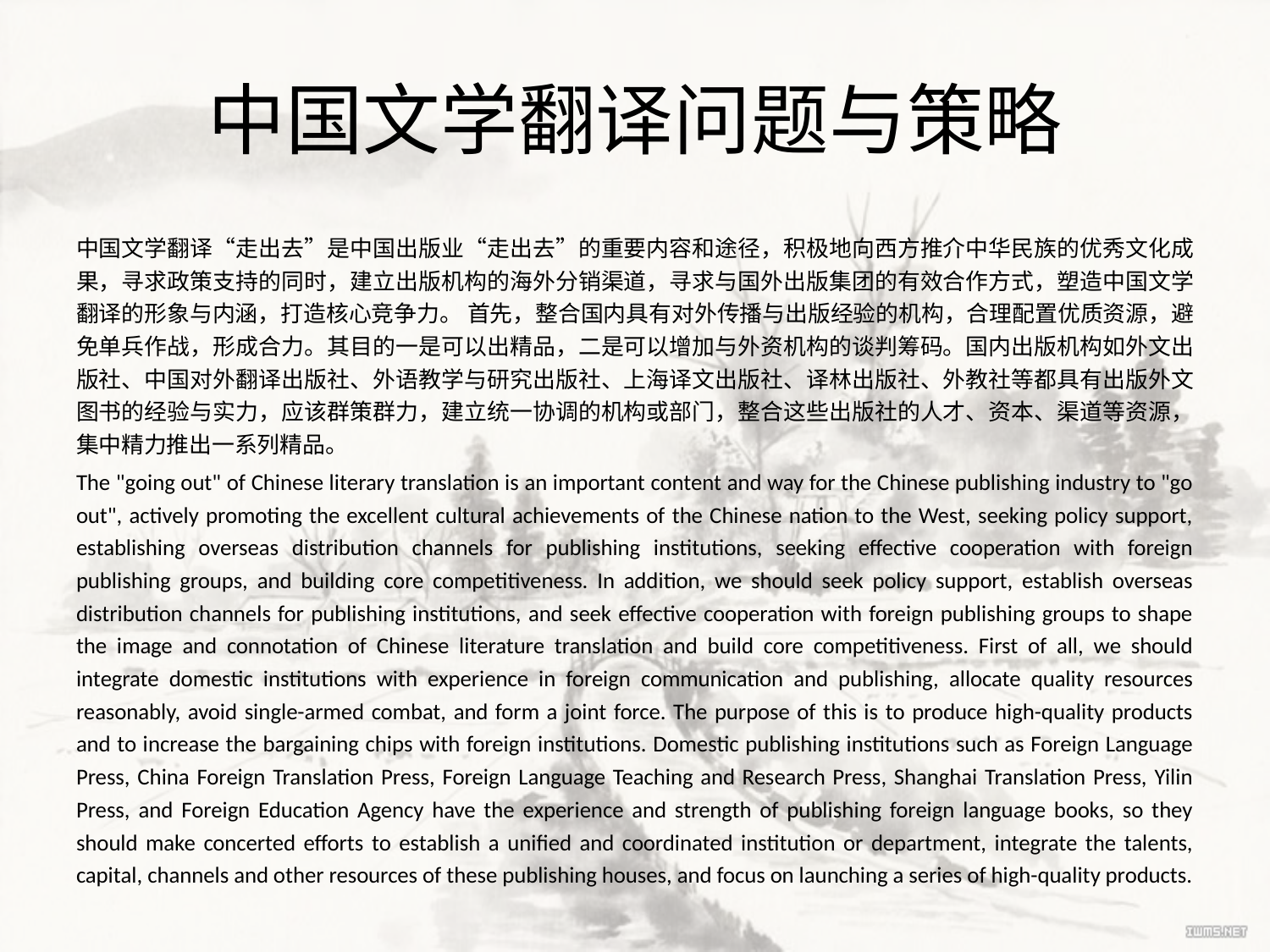

# 中国文学翻译问题与策略
中国文学翻译“走出去”是中国出版业“走出去”的重要内容和途径，积极地向西方推介中华民族的优秀文化成果，寻求政策支持的同时，建立出版机构的海外分销渠道，寻求与国外出版集团的有效合作方式，塑造中国文学翻译的形象与内涵，打造核心竞争力。 首先，整合国内具有对外传播与出版经验的机构，合理配置优质资源，避免单兵作战，形成合力。其目的一是可以出精品，二是可以增加与外资机构的谈判筹码。国内出版机构如外文出版社、中国对外翻译出版社、外语教学与研究出版社、上海译文出版社、译林出版社、外教社等都具有出版外文图书的经验与实力，应该群策群力，建立统一协调的机构或部门，整合这些出版社的人才、资本、渠道等资源，集中精力推出一系列精品。
The "going out" of Chinese literary translation is an important content and way for the Chinese publishing industry to "go out", actively promoting the excellent cultural achievements of the Chinese nation to the West, seeking policy support, establishing overseas distribution channels for publishing institutions, seeking effective cooperation with foreign publishing groups, and building core competitiveness. In addition, we should seek policy support, establish overseas distribution channels for publishing institutions, and seek effective cooperation with foreign publishing groups to shape the image and connotation of Chinese literature translation and build core competitiveness. First of all, we should integrate domestic institutions with experience in foreign communication and publishing, allocate quality resources reasonably, avoid single-armed combat, and form a joint force. The purpose of this is to produce high-quality products and to increase the bargaining chips with foreign institutions. Domestic publishing institutions such as Foreign Language Press, China Foreign Translation Press, Foreign Language Teaching and Research Press, Shanghai Translation Press, Yilin Press, and Foreign Education Agency have the experience and strength of publishing foreign language books, so they should make concerted efforts to establish a unified and coordinated institution or department, integrate the talents, capital, channels and other resources of these publishing houses, and focus on launching a series of high-quality products.